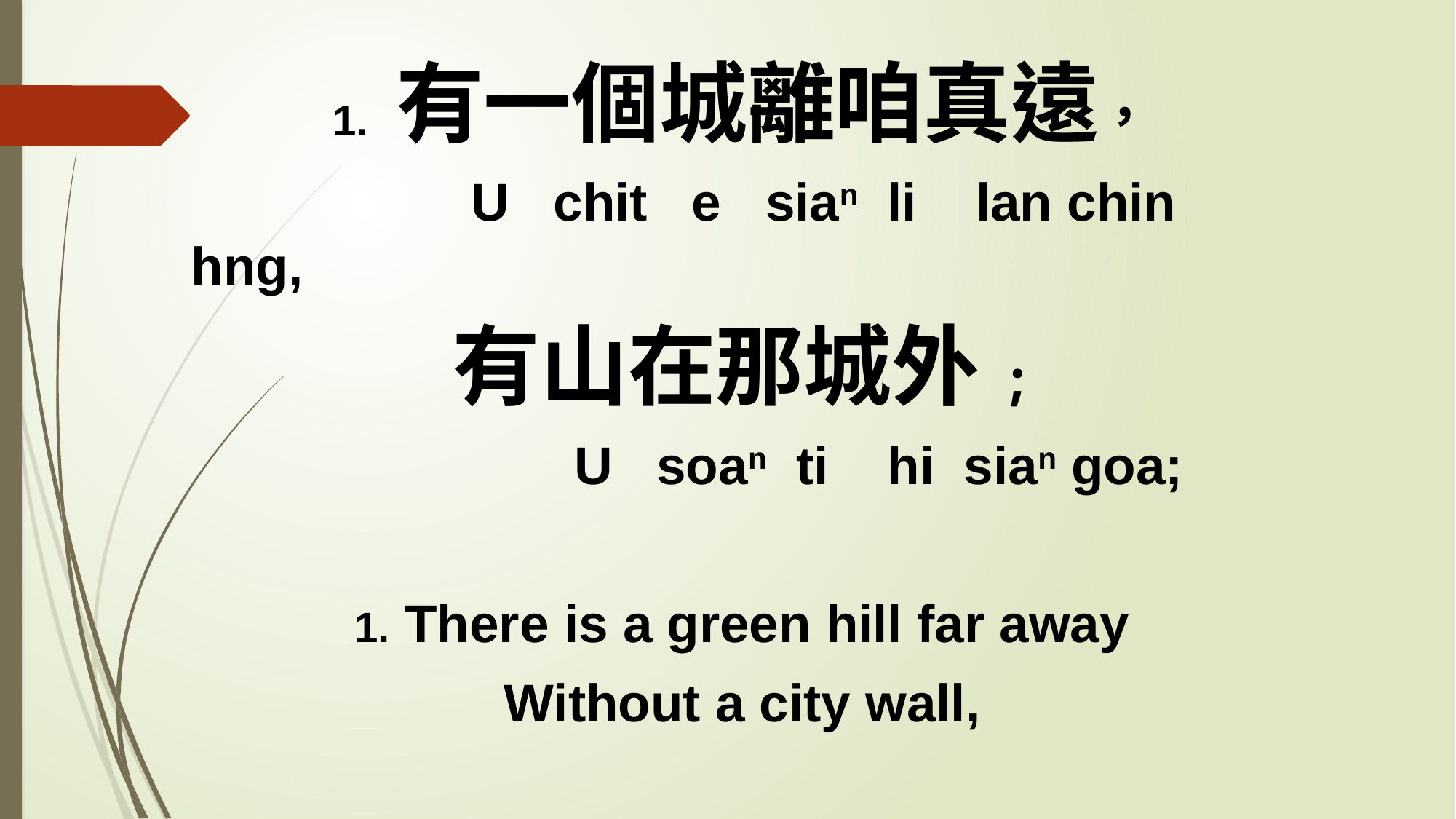

1. 有一個城離咱真遠，
                   U   chit   e   sian  li    lan chin hng,
有山在那城外;
                          U   soan  ti    hi  sian goa;

1. There is a green hill far away
Without a city wall,